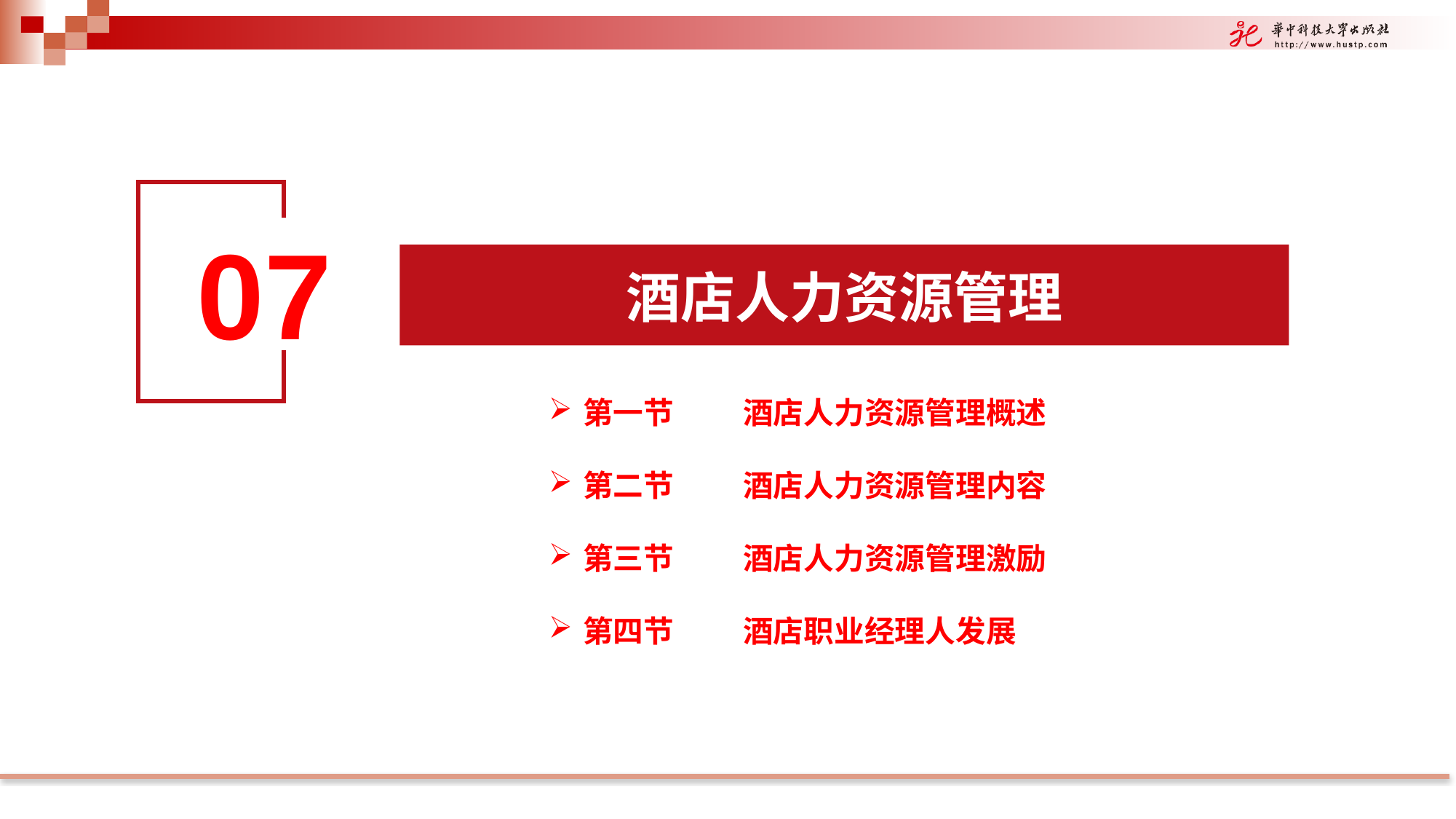

07

酒店人力资源管理
第一节          酒店人力资源管理概述
第二节          酒店人力资源管理内容
第三节          酒店人力资源管理激励
第四节          酒店职业经理人发展